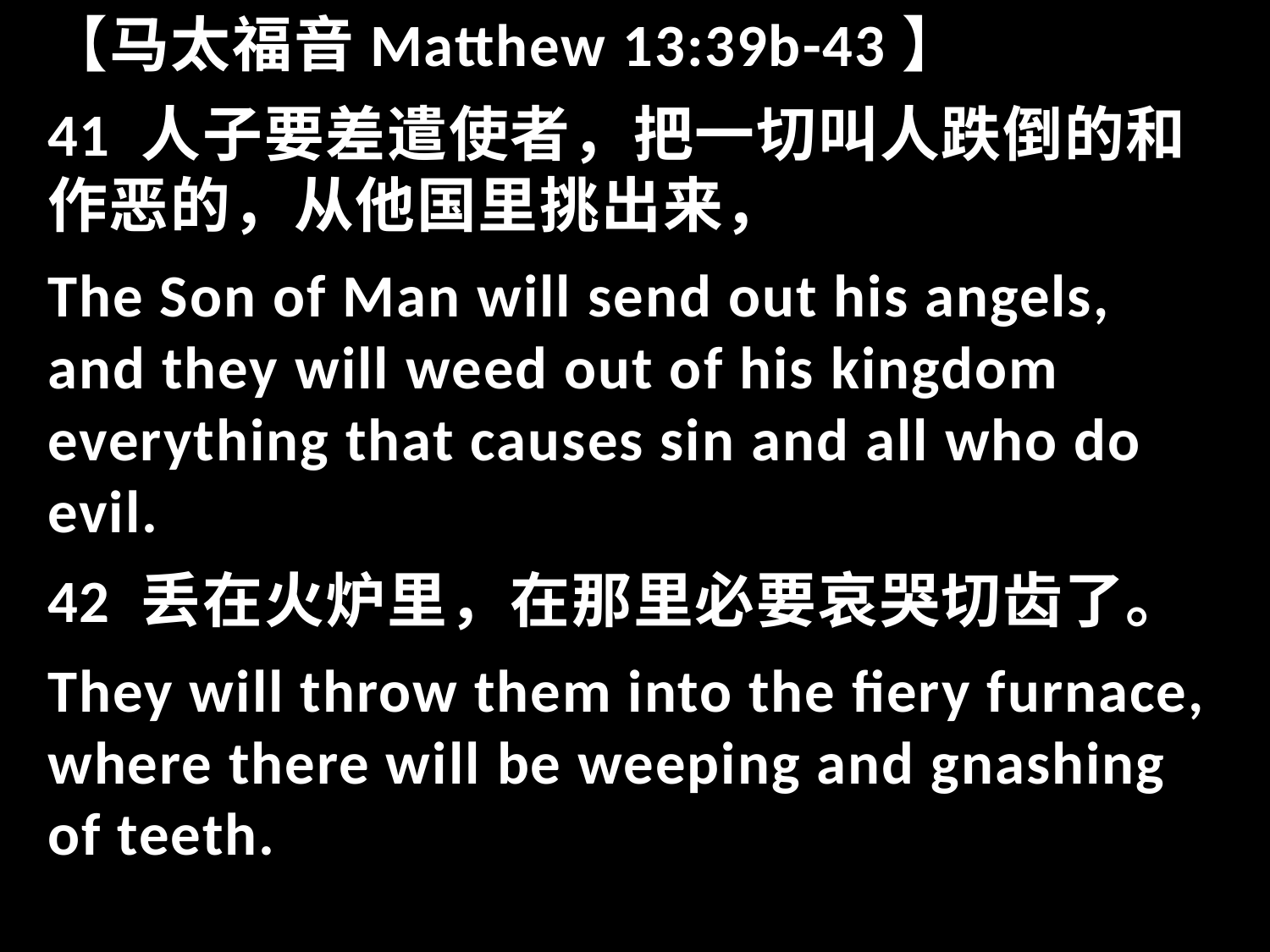

【马太福音Matthew 13:39b-43】
41 人子要差遣使者，把一切叫人跌倒的和作恶的，从他国里挑出来，
The Son of Man will send out his angels, and they will weed out of his kingdom everything that causes sin and all who do evil.
42 丢在火炉里，在那里必要哀哭切齿了。
They will throw them into the fiery furnace, where there will be weeping and gnashing of teeth.